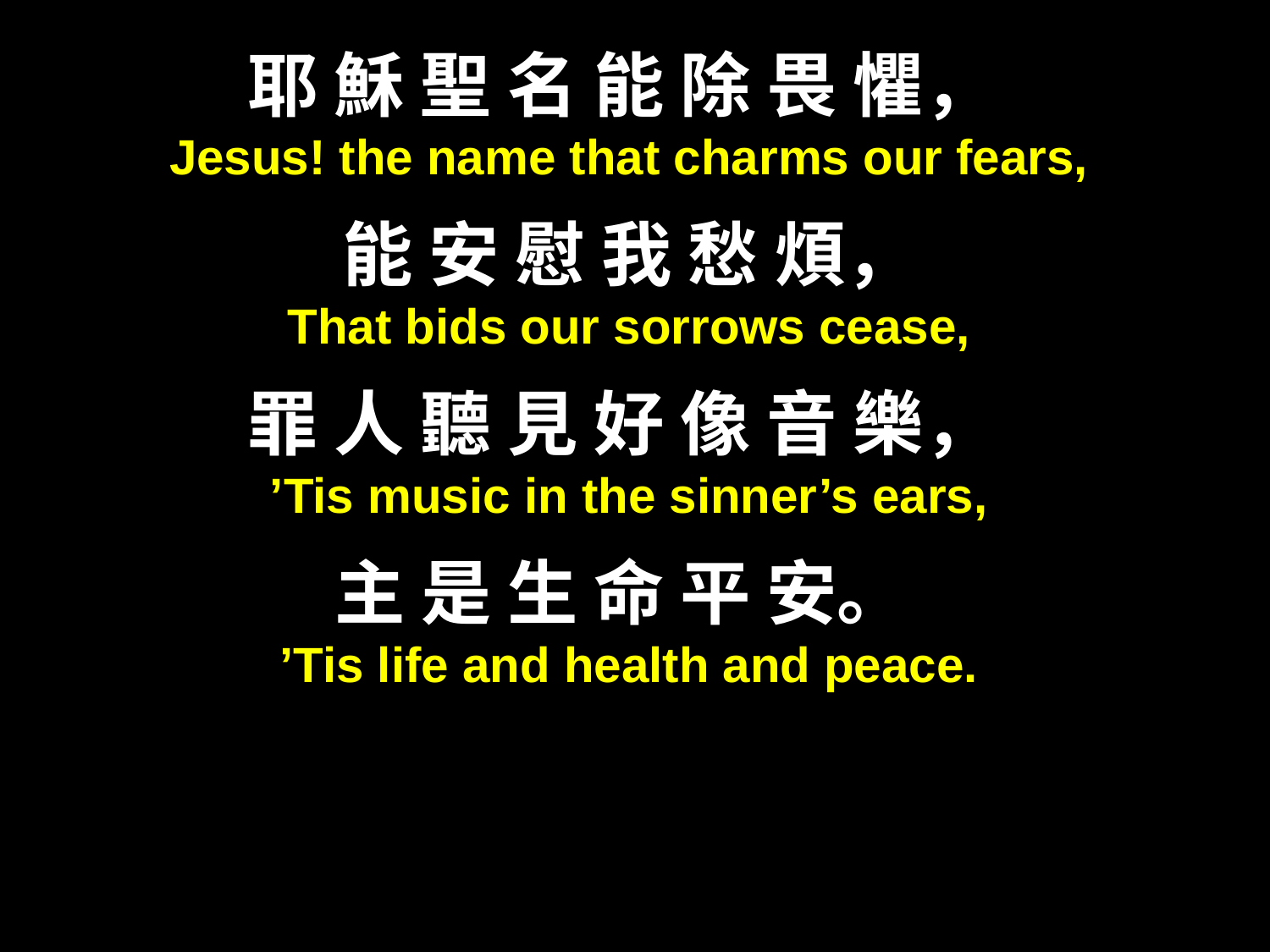

耶 穌 聖 名 能 除 畏 懼，
Jesus! the name that charms our fears,

能 安 慰 我 愁 煩，
That bids our sorrows cease,

罪 人 聽 見 好 像 音 樂，
’Tis music in the sinner’s ears,

主 是 生 命 平 安。
’Tis life and health and peace.